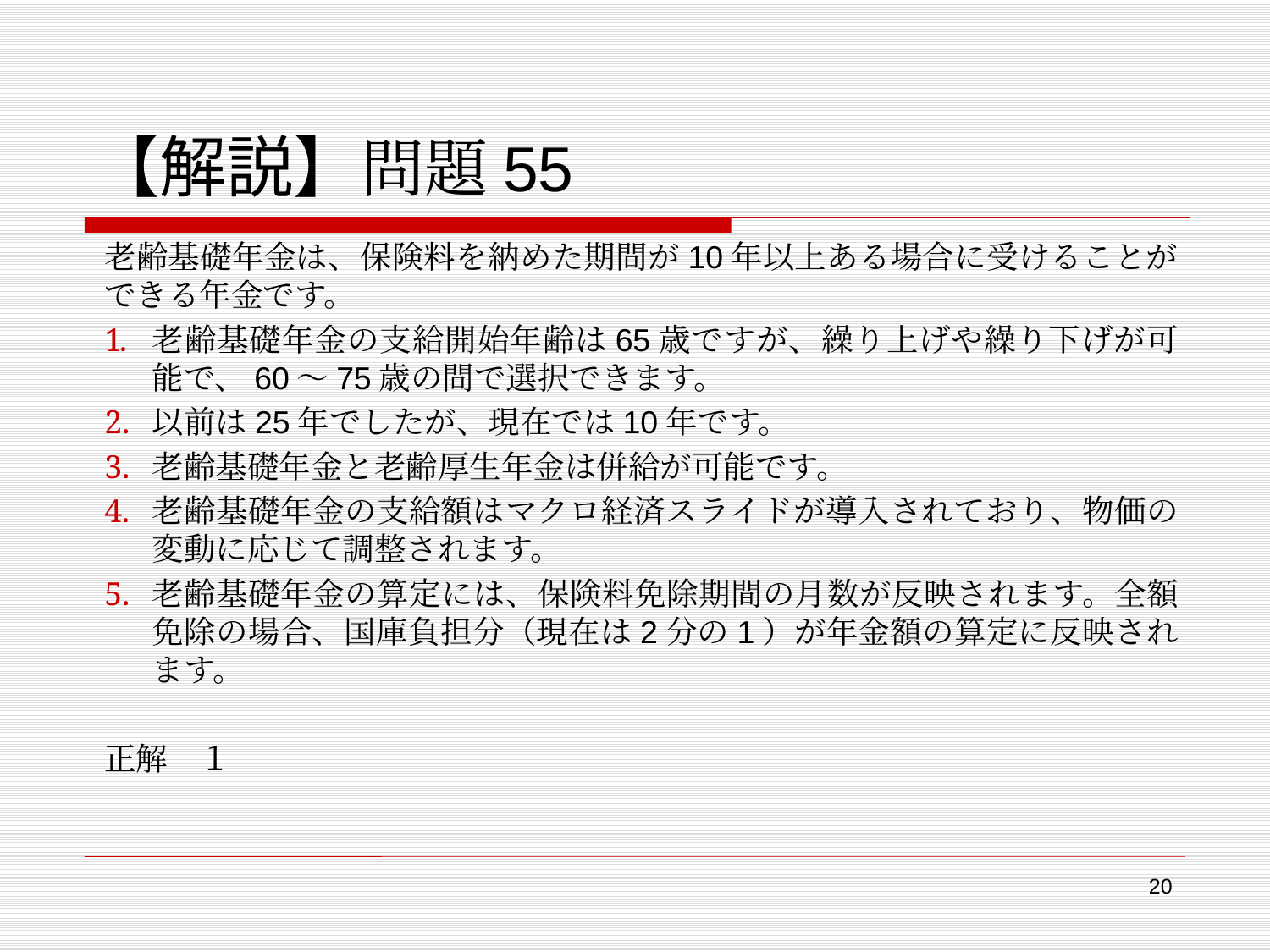

# 【解説】問題55
老齢基礎年金は、保険料を納めた期間が10年以上ある場合に受けることができる年金です。
老齢基礎年金の支給開始年齢は65歳ですが、繰り上げや繰り下げが可能で、60～75歳の間で選択できます。
以前は25年でしたが、現在では10年です。
老齢基礎年金と老齢厚生年金は併給が可能です。
老齢基礎年金の支給額はマクロ経済スライドが導入されており、物価の変動に応じて調整されます。
老齢基礎年金の算定には、保険料免除期間の月数が反映されます。全額免除の場合、国庫負担分（現在は2分の1）が年金額の算定に反映されます。

正解　１

20